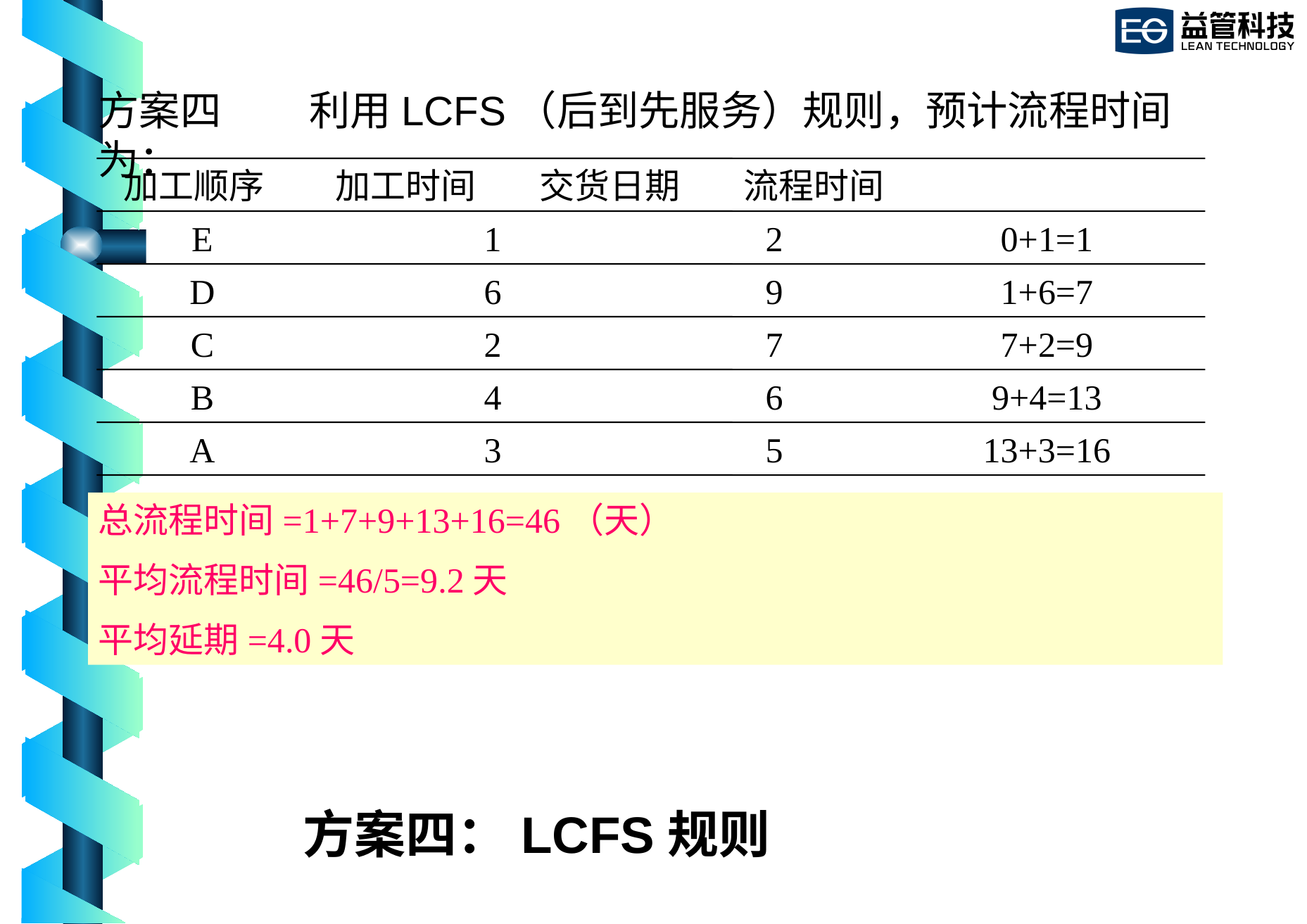

方案四	利用LCFS（后到先服务）规则，预计流程时间为：

 加工顺序         加工时间        交货日期        流程时间

E
D
C
B
A
1
6
2
4
3
2
9
7
6
5

0+1=1
1+6=7
7+2=9
9+4=13
13+3=16

总流程时间=1+7+9+13+16=46（天）
平均流程时间=46/5=9.2天
平均延期=4.0天
# 方案四：LCFS规则